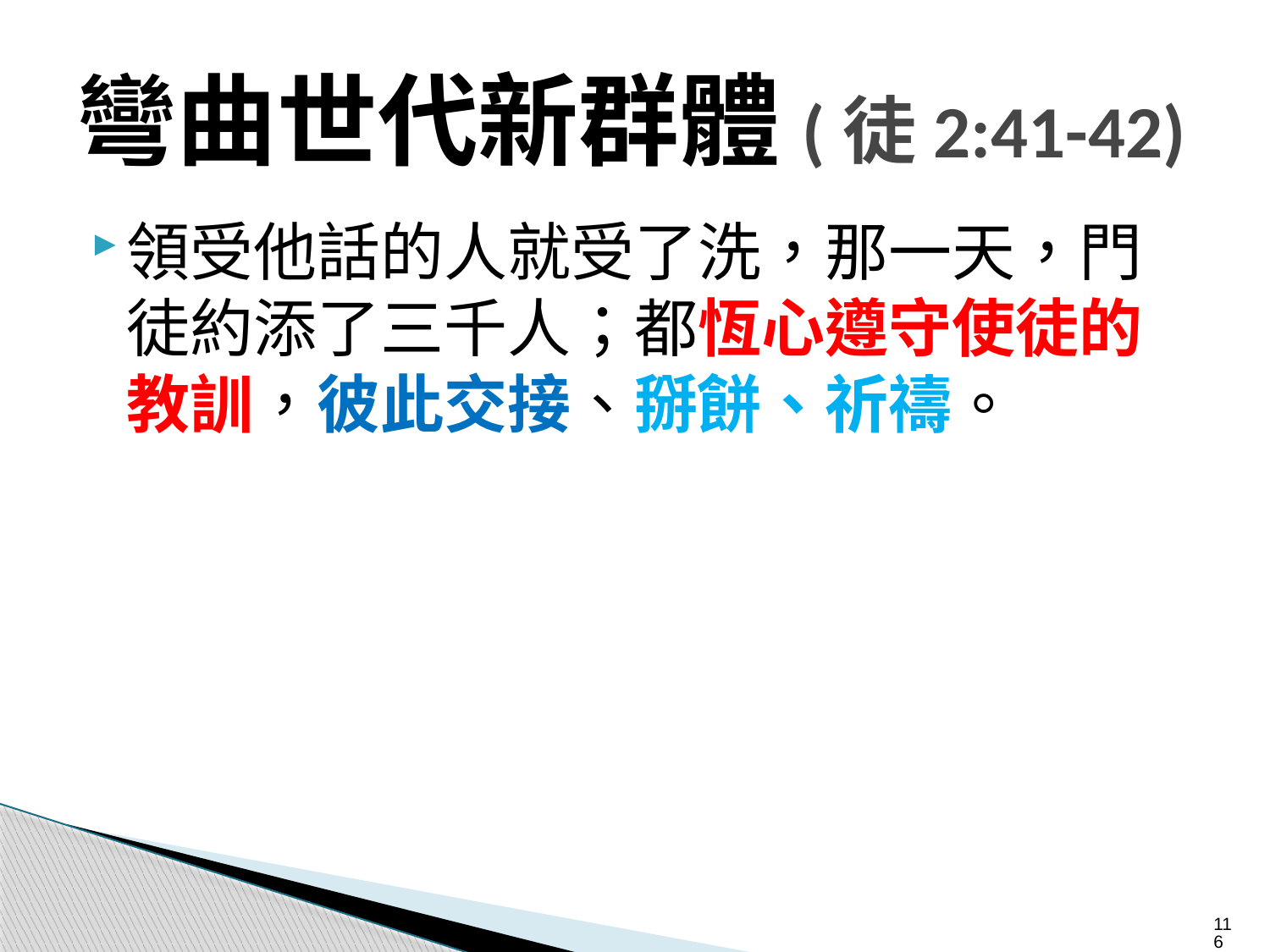

# 彎曲世代新群體(徒2:41-42)
領受他話的人就受了洗，那一天，門徒約添了三千人；都恆心遵守使徒的教訓，彼此交接、掰餅、祈禱。
116